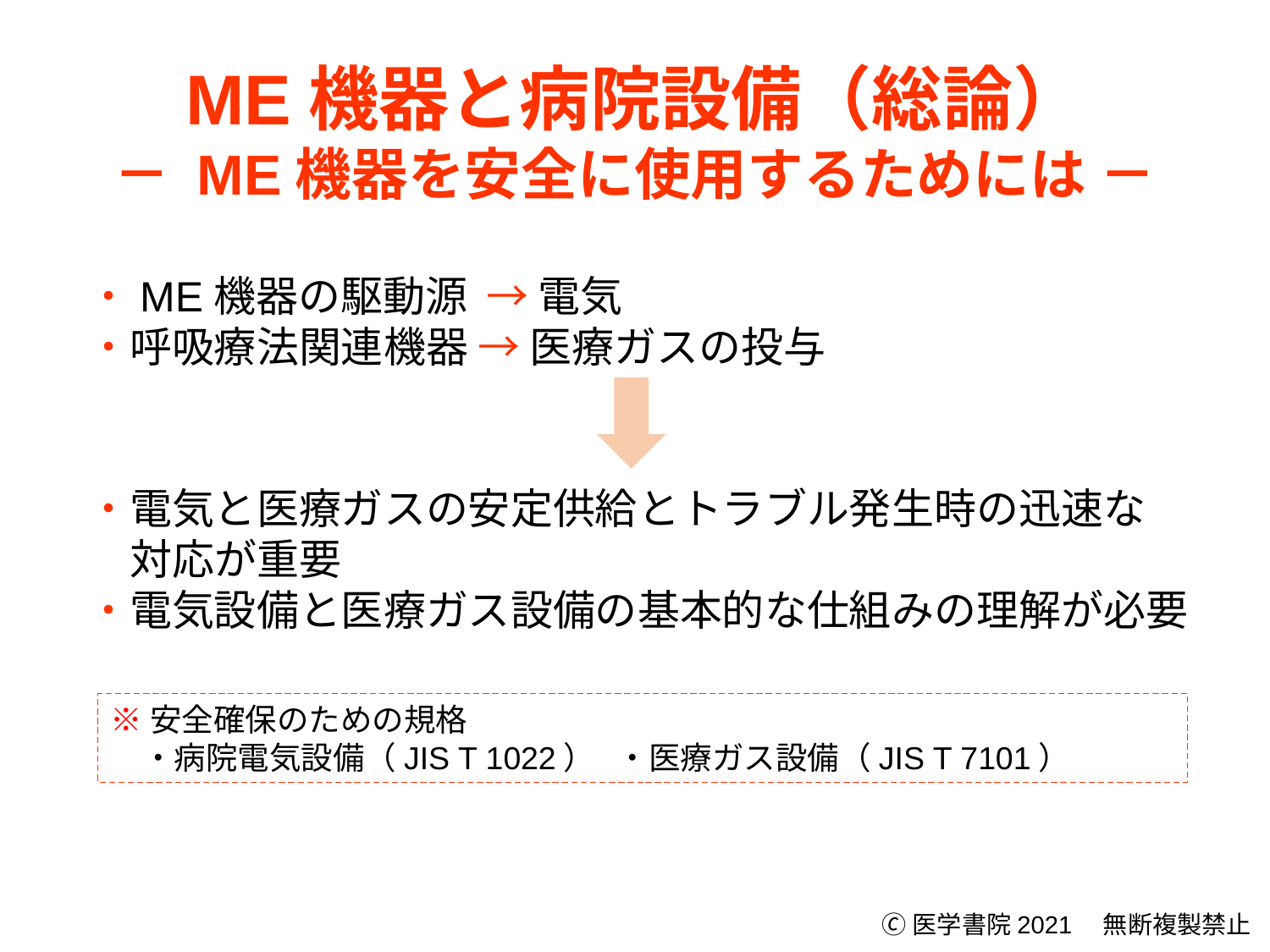

ME機器と病院設備（総論）
－ ME機器を安全に使用するためには －
・ME機器の駆動源  → 電気
・呼吸療法関連機器 → 医療ガスの投与

・電気と医療ガスの安定供給とトラブル発生時の迅速な
　対応が重要
・電気設備と医療ガス設備の基本的な仕組みの理解が必要
※安全確保のための規格
　・病院電気設備（JIS T 1022）   ・医療ガス設備（JIS T 7101）
🄫医学書院2021　無断複製禁止